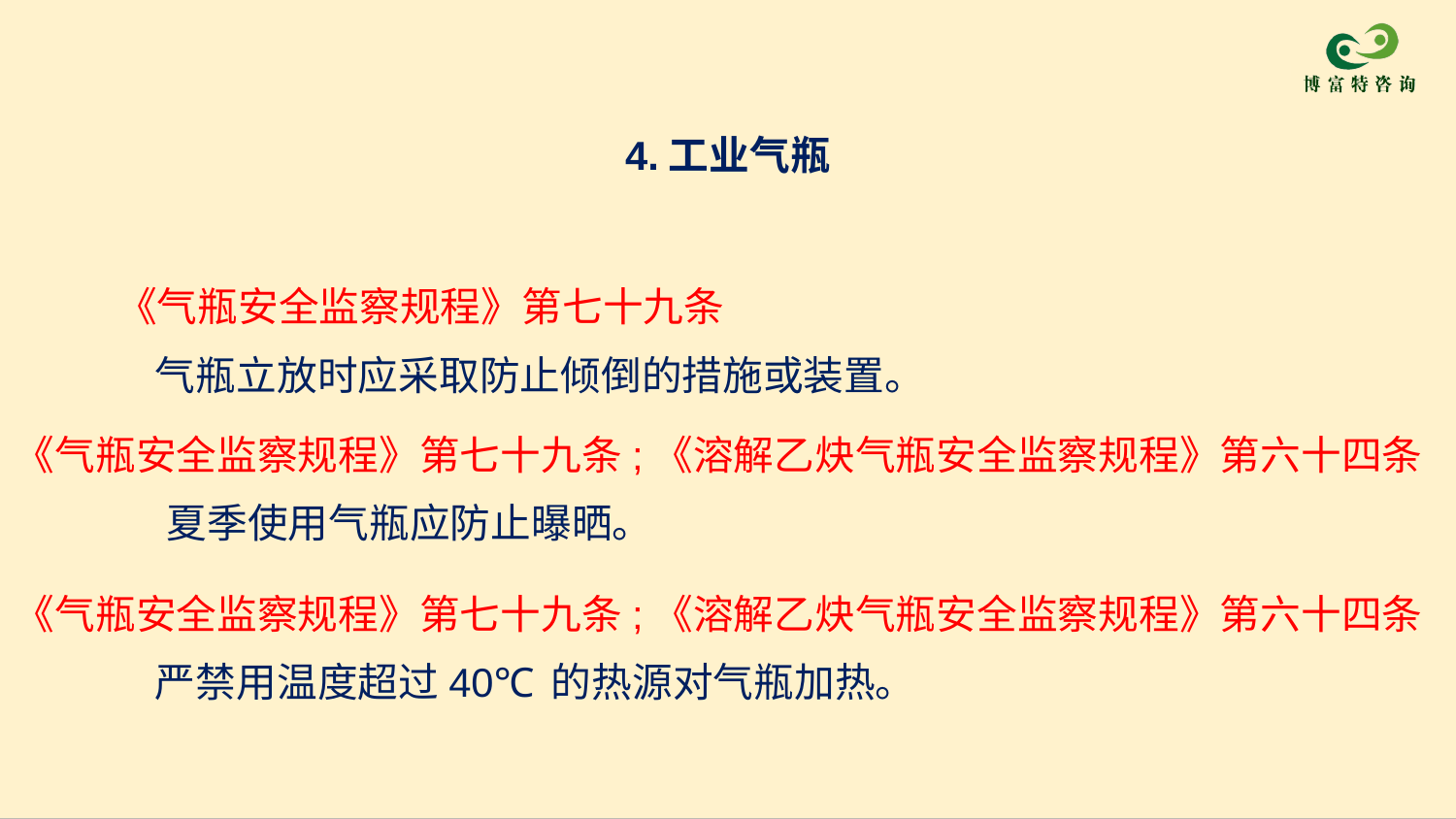

4.工业气瓶
《气瓶安全监察规程》第七十九条
气瓶立放时应采取防止倾倒的措施或装置。
《气瓶安全监察规程》第七十九条;《溶解乙炔气瓶安全监察规程》第六十四条
夏季使用气瓶应防止曝晒。
《气瓶安全监察规程》第七十九条;《溶解乙炔气瓶安全监察规程》第六十四条
严禁用温度超过40℃的热源对气瓶加热。